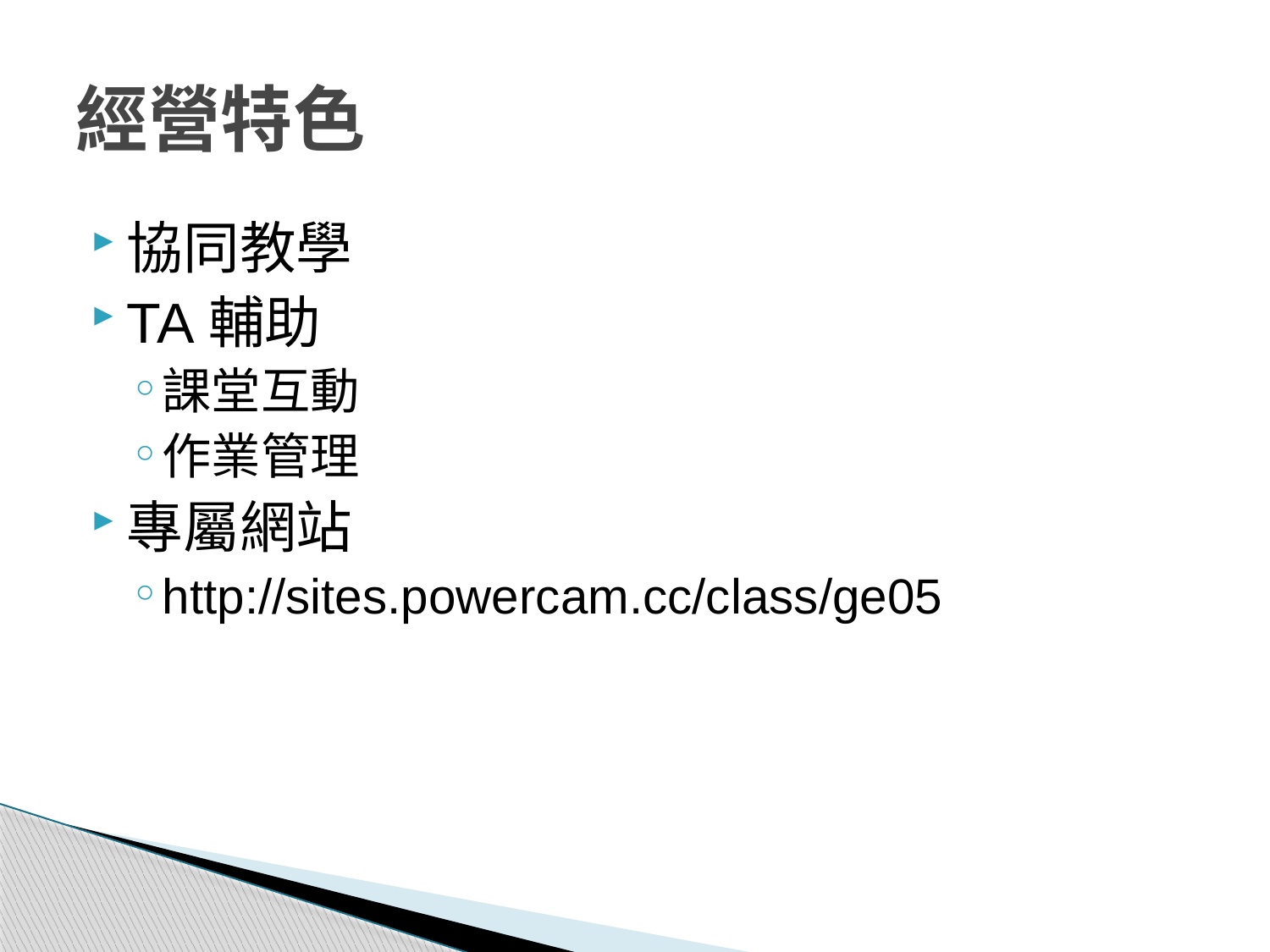

# 經營特色
協同教學
TA輔助
課堂互動
作業管理
專屬網站
http://sites.powercam.cc/class/ge05